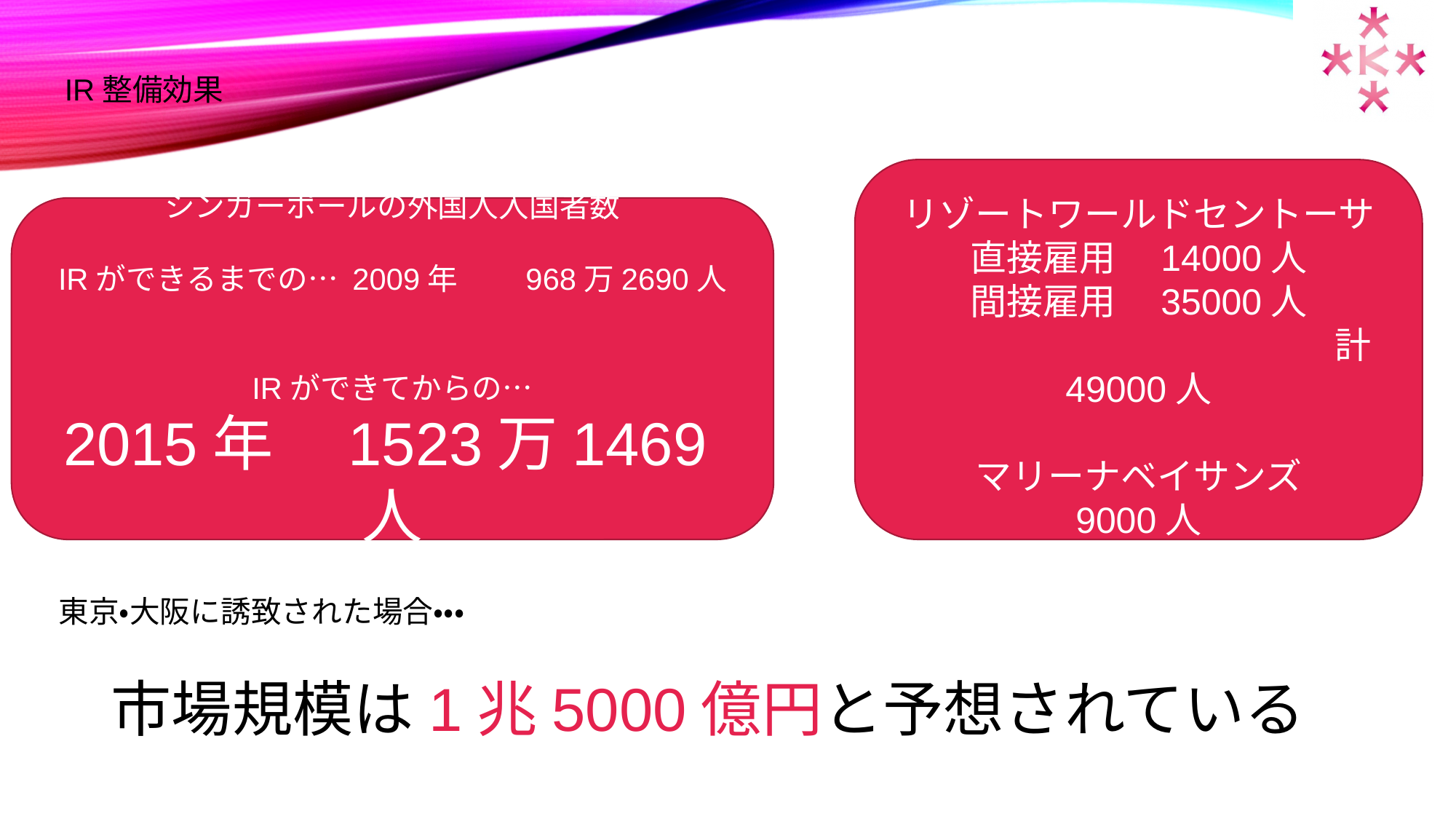

IR整備効果

リゾートワールドセントーサ
直接雇用　14000人
間接雇用　35000人
　　　　　　　　　　　　計49000人

マリーナベイサンズ
9000人
シンガーポールの外国人入国者数

IRができるまでの… 2009年　　968万2690人

IRができてからの…
2015年　1523万1469人
東京・大阪に誘致された場合・・・
市場規模は1兆5000億円と予想されている